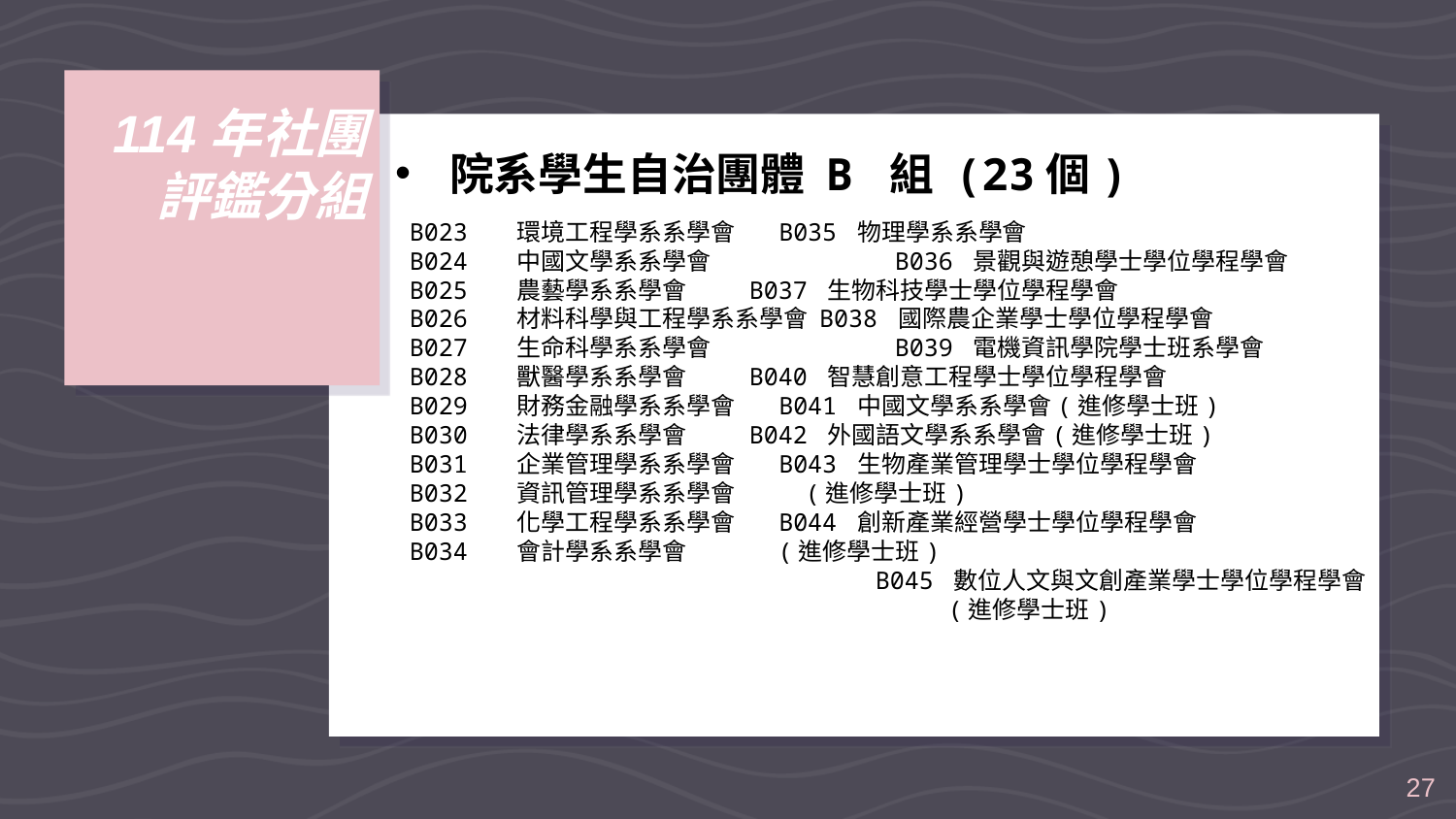

# 114年社團 評鑑分組
院系學生自治團體 B 組 (23個)

B023   環境工程學系系學會       B035 物理學系系學會
B024   中國文學系系學會	        B036 景觀與遊憩學士學位學程學會
B025   農藝學系系學會	        B037 生物科技學士學位學程學會
B026   材料科學與工程學系系學會 B038 國際農企業學士學位學程學會
B027   生命科學系系學會	        B039 電機資訊學院學士班系學會
B028   獸醫學系系學會	        B040 智慧創意工程學士學位學程學會
B029   財務金融學系系學會       B041 中國文學系系學會(進修學士班)
B030   法律學系系學會	        B042 外國語文學系系學會(進修學士班)
B031   企業管理學系系學會       B043 生物產業管理學士學位學程學會
B032   資訊管理學系系學會            (進修學士班)
B033   化學工程學系系學會       B044 創新產業經營學士學位學程學會
B034   會計學系系學會                (進修學士班)
                                B045 數位人文與文創產業學士學位學程學會
                                     (進修學士班)
27